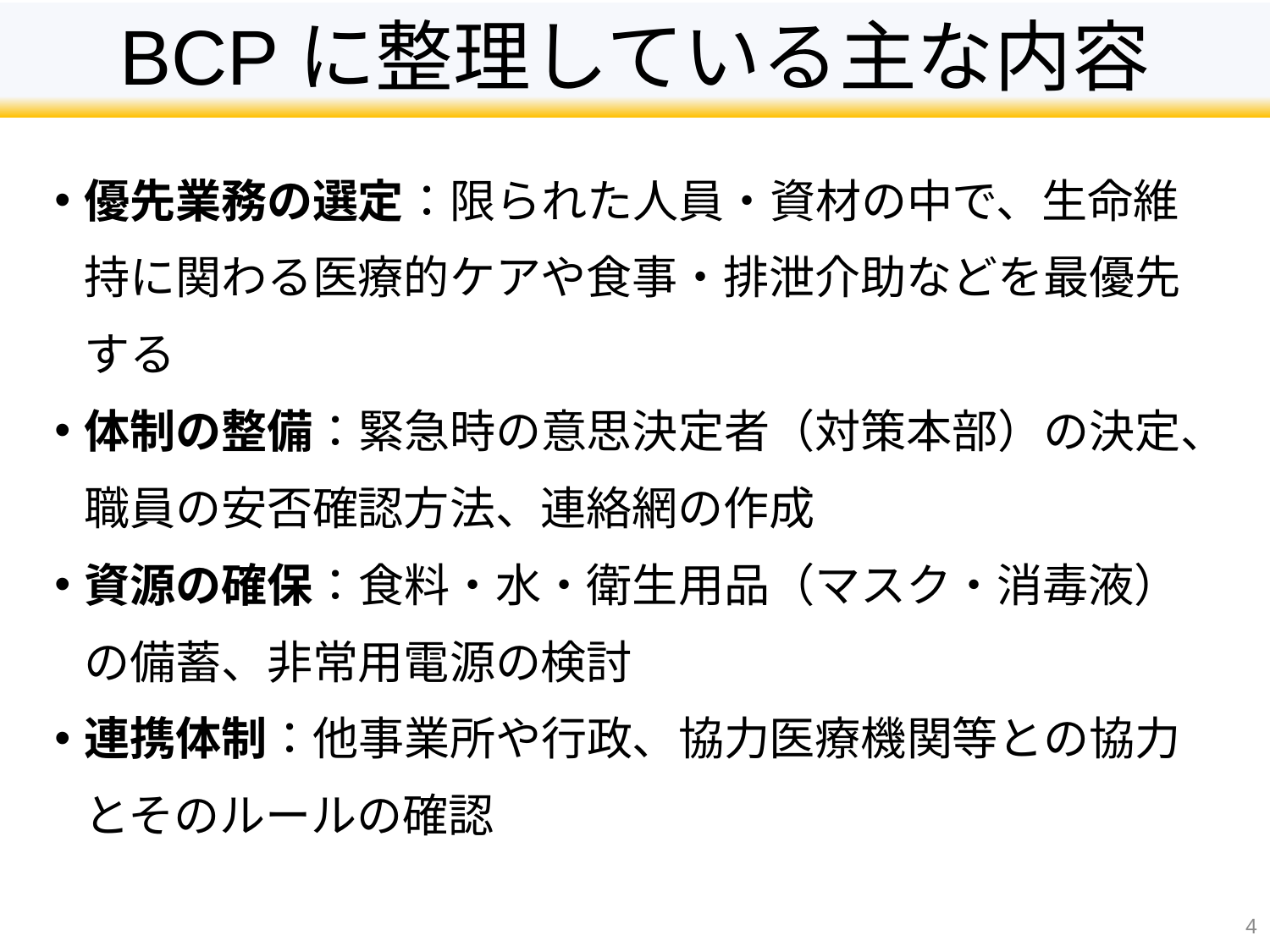

# BCPに整理している主な内容
優先業務の選定：限られた人員・資材の中で、生命維持に関わる医療的ケアや食事・排泄介助などを最優先する
体制の整備：緊急時の意思決定者（対策本部）の決定、職員の安否確認方法、連絡網の作成
資源の確保：食料・水・衛生用品（マスク・消毒液）の備蓄、非常用電源の検討
連携体制：他事業所や行政、協力医療機関等との協力とそのルールの確認
4